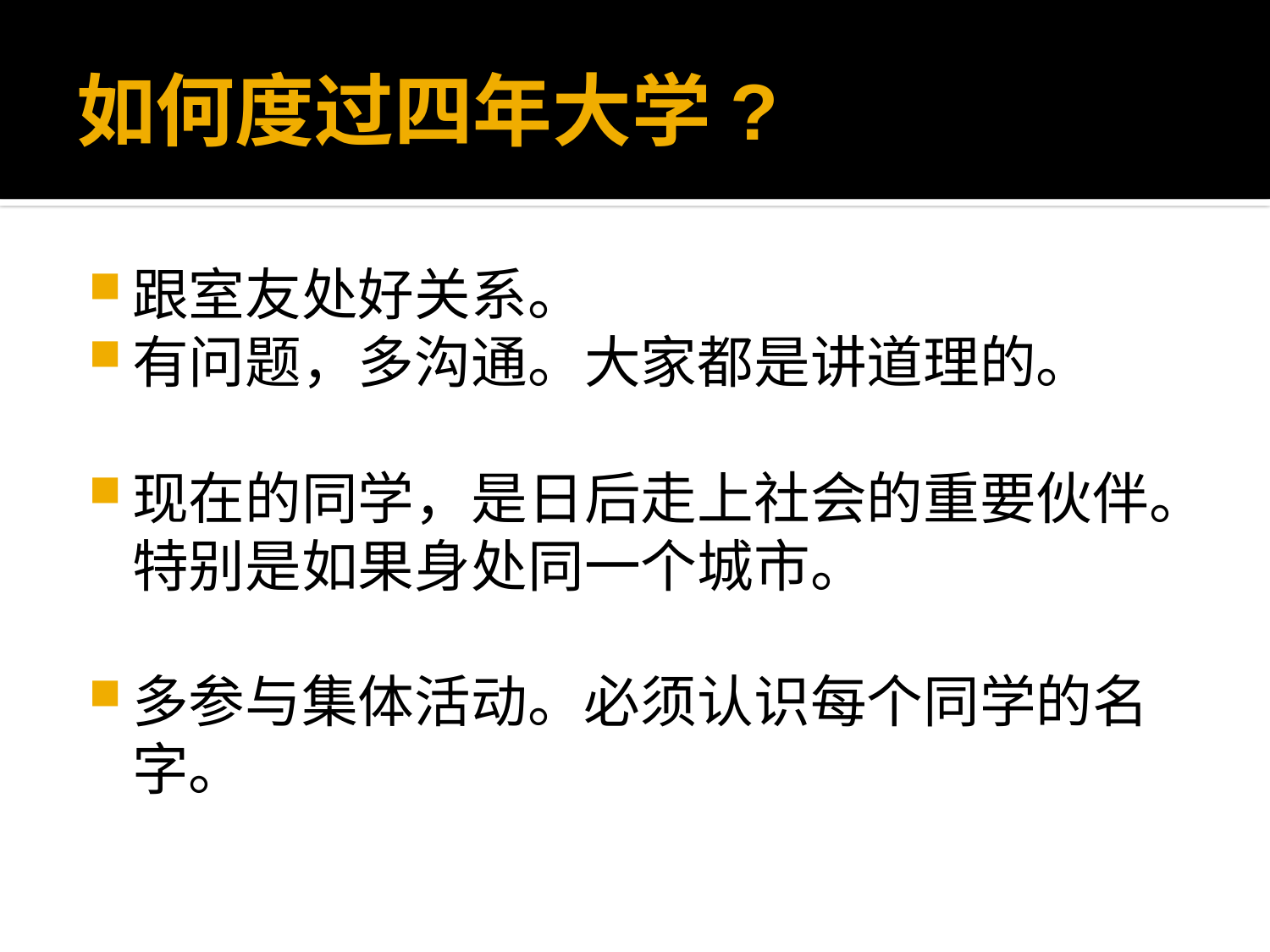

# 如何度过四年大学?
跟室友处好关系。
有问题，多沟通。大家都是讲道理的。

现在的同学，是日后走上社会的重要伙伴。特别是如果身处同一个城市。

多参与集体活动。必须认识每个同学的名字。